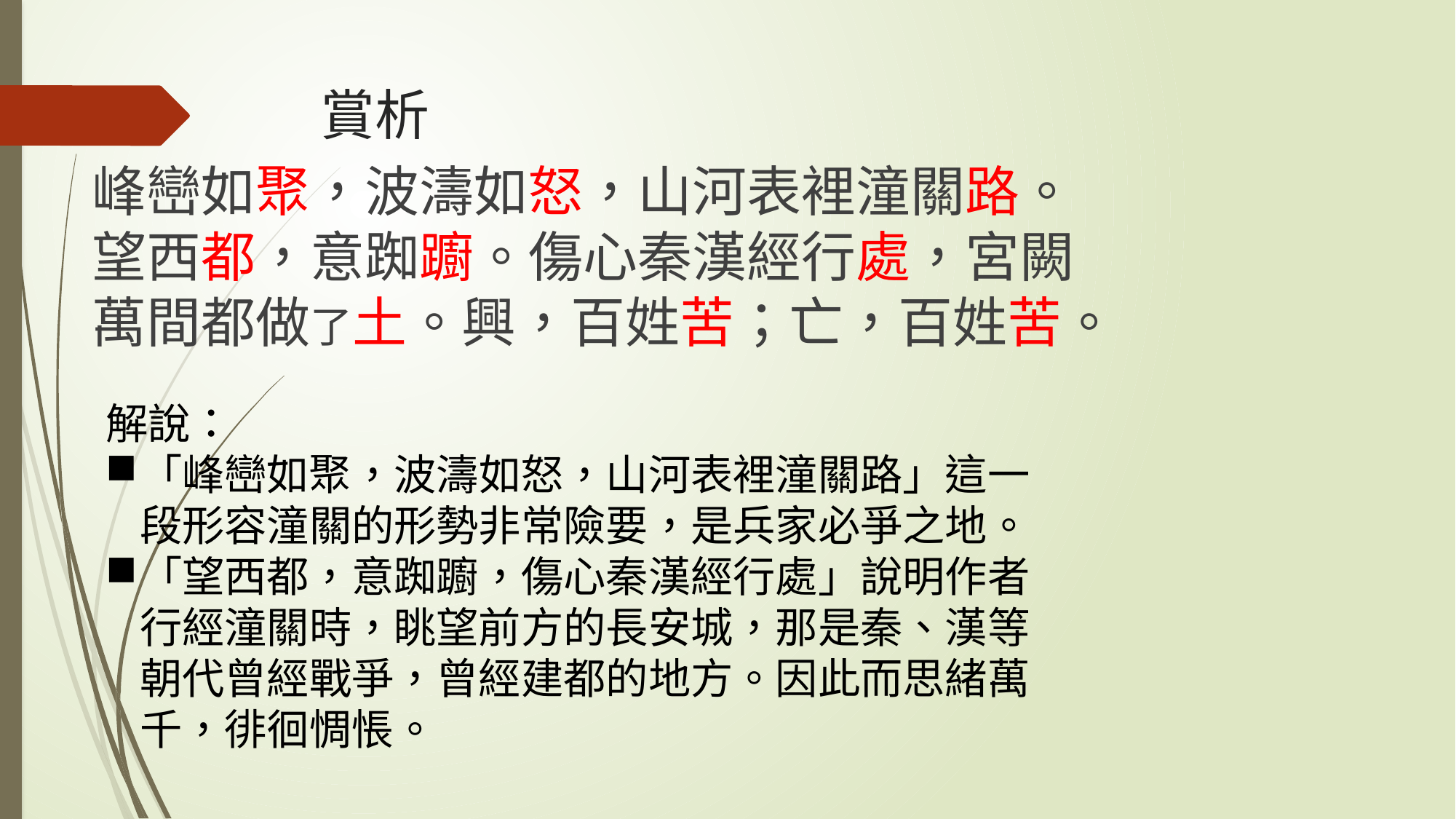

# 賞析
峰巒如聚，波濤如怒，山河表裡潼關路。望西都，意踟躕。傷心秦漢經行處，宮闕萬間都做了土。興，百姓苦；亡，百姓苦。

解說：
「峰巒如聚，波濤如怒，山河表裡潼關路」這一段形容潼關的形勢非常險要，是兵家必爭之地。
「望西都，意踟躕，傷心秦漢經行處」說明作者行經潼關時，眺望前方的長安城，那是秦、漢等朝代曾經戰爭，曾經建都的地方。因此而思緒萬千，徘徊惆悵。